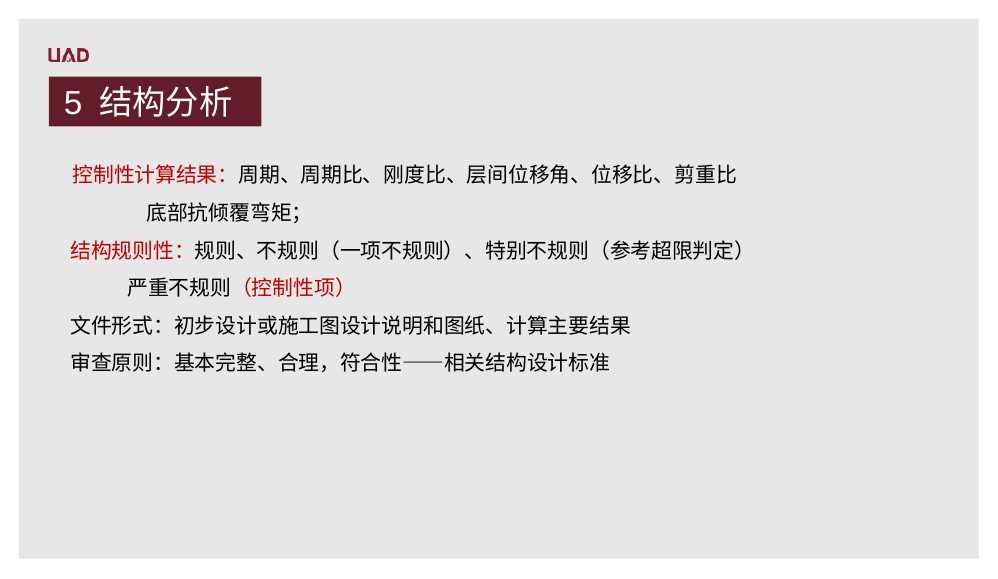

5 结构分析
   控制性计算结果：周期、周期比、刚度比、层间位移角、位移比、剪重比
                   底部抗倾覆弯矩；
   结构规则性：规则、不规则（一项不规则）、特别不规则（参考超限判定）
               严重不规则（控制性项）
   文件形式：初步设计或施工图设计说明和图纸、计算主要结果
   审查原则：基本完整、合理，符合性——相关结构设计标准